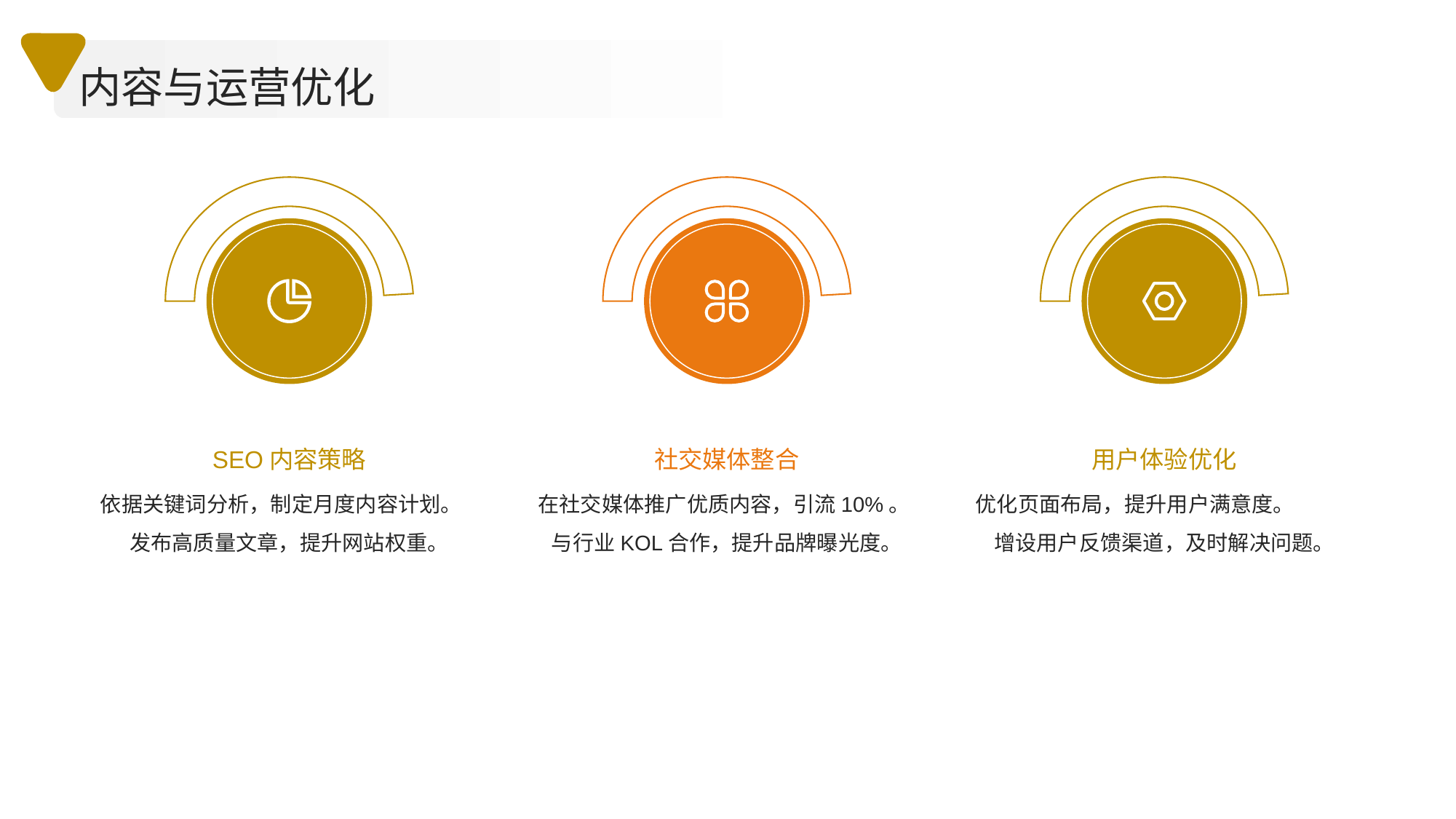

内容与运营优化

SEO内容策略
社交媒体整合
用户体验优化
依据关键词分析，制定月度内容计划。
发布高质量文章，提升网站权重。
在社交媒体推广优质内容，引流10%。
与行业KOL合作，提升品牌曝光度。
优化页面布局，提升用户满意度。
增设用户反馈渠道，及时解决问题。